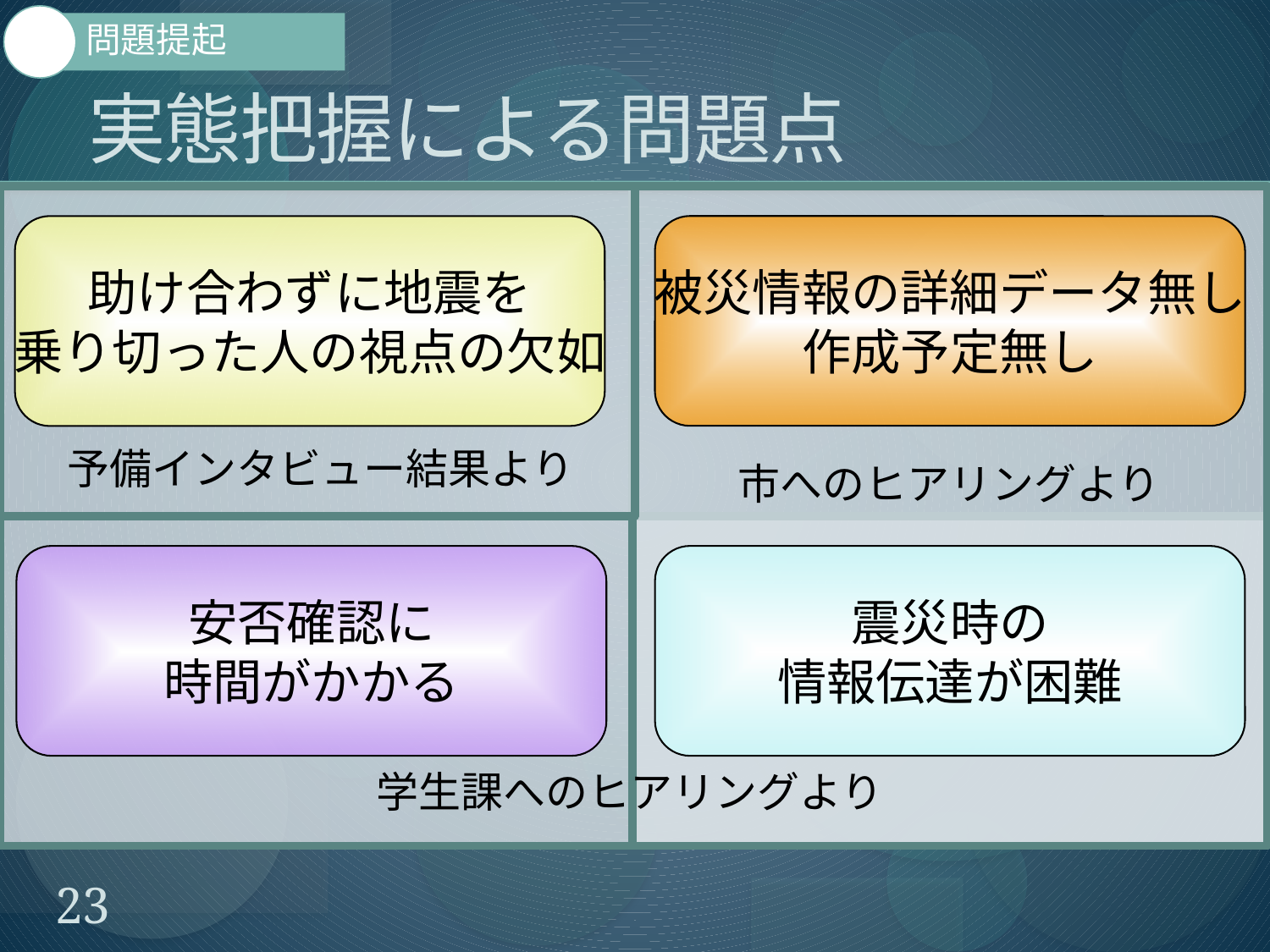

問題提起
# 実態把握による問題点

被災情報の詳細データ無し
作成予定無し
助け合わずに地震を
乗り切った人の視点の欠如
予備インタビュー結果より
市へのヒアリングより

安否確認に
時間がかかる
震災時の
情報伝達が困難
学生課へのヒアリングより
23